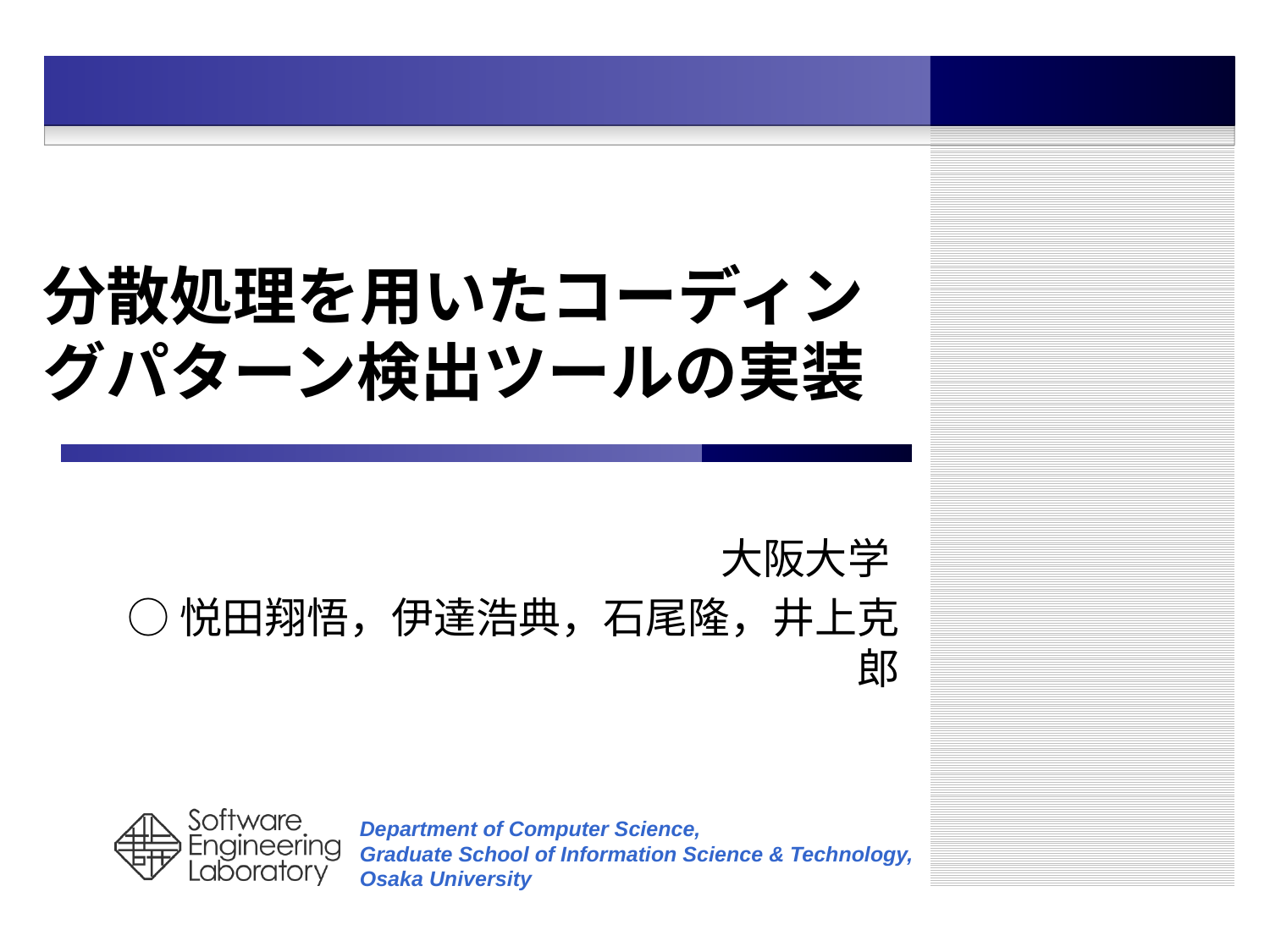

# 分散処理を用いたコーディングパターン検出ツールの実装
大阪大学
○悦田翔悟，伊達浩典，石尾隆，井上克郎